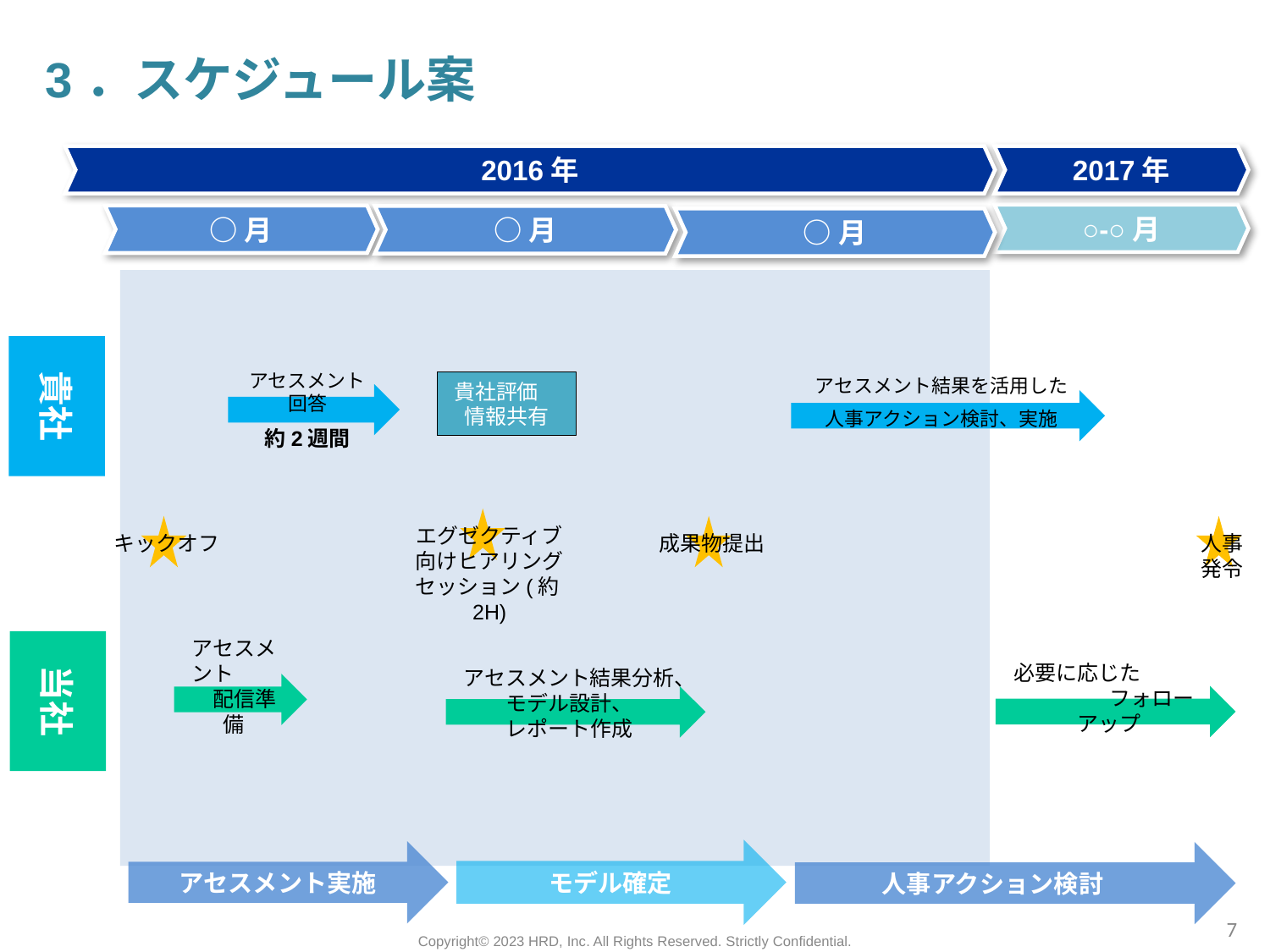

3．スケジュール案
2016年
2017年
○-○月
○月
○月
○月

貴社
貴社評価　情報共有
アセスメント回答
約2週間
アセスメント結果を活用した
人事アクション検討、実施

エグゼクティブ向けヒアリングセッション(約2H)

キックオフ

成果物提出

人事
発令
当社
アセスメント　　　配信準備

必要に応じた　　　　　　　フォローアップ

アセスメント結果分析、
モデル設計、
レポート作成

モデル確定
アセスメント実施
人事アクション検討
7
Copyright©️ 2023 HRD, Inc. All Rights Reserved. Strictly Confidential.